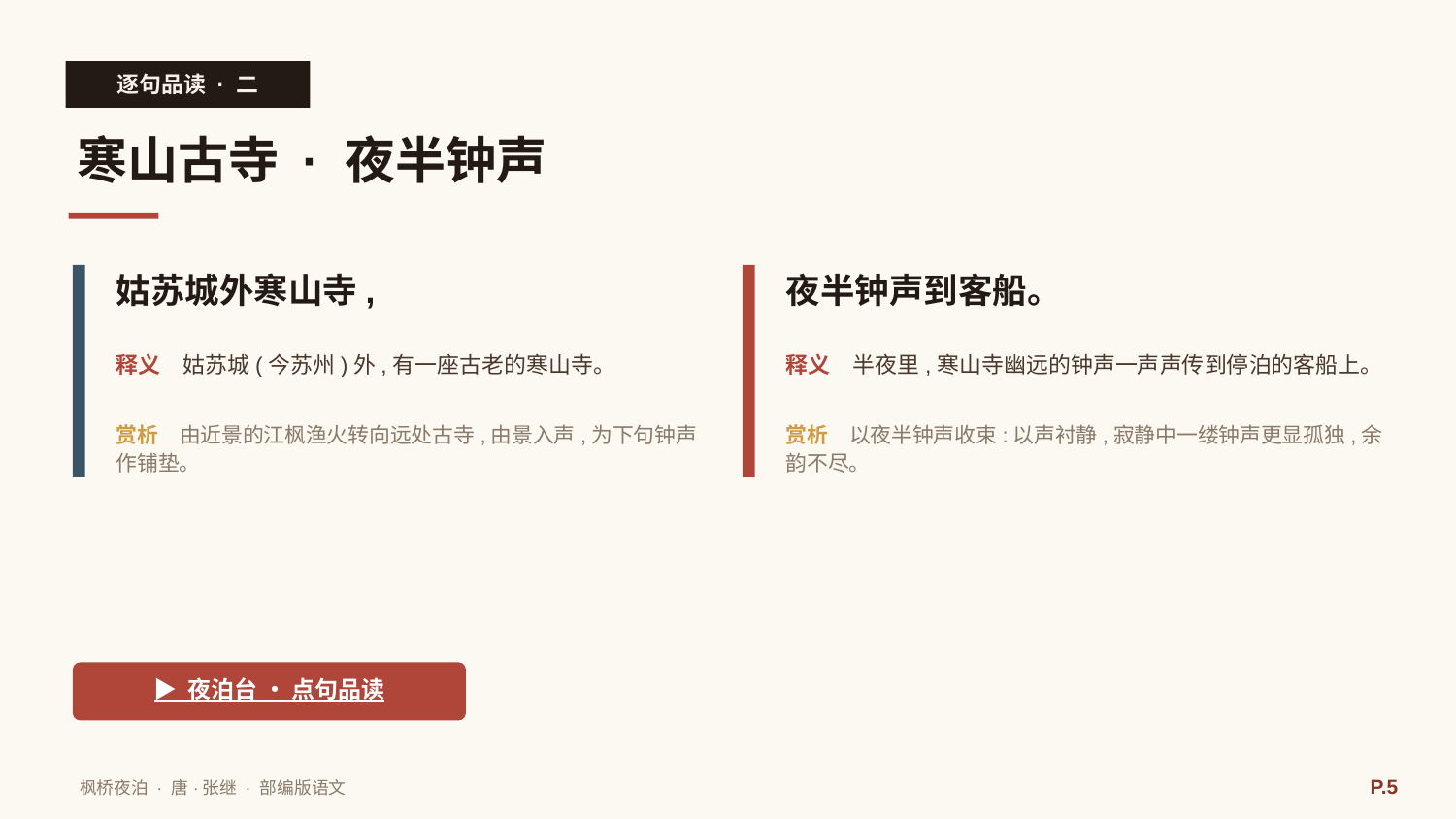

逐句品读 · 二

寒山古寺 · 夜半钟声

姑苏城外寒山寺,
夜半钟声到客船。

释义　姑苏城(今苏州)外,有一座古老的寒山寺。
释义　半夜里,寒山寺幽远的钟声一声声传到停泊的客船上。
赏析　由近景的江枫渔火转向远处古寺,由景入声,为下句钟声作铺垫。
赏析　以夜半钟声收束:以声衬静,寂静中一缕钟声更显孤独,余韵不尽。
▶  夜泊台 · 点句品读

P.5
枫桥夜泊 · 唐·张继 · 部编版语文